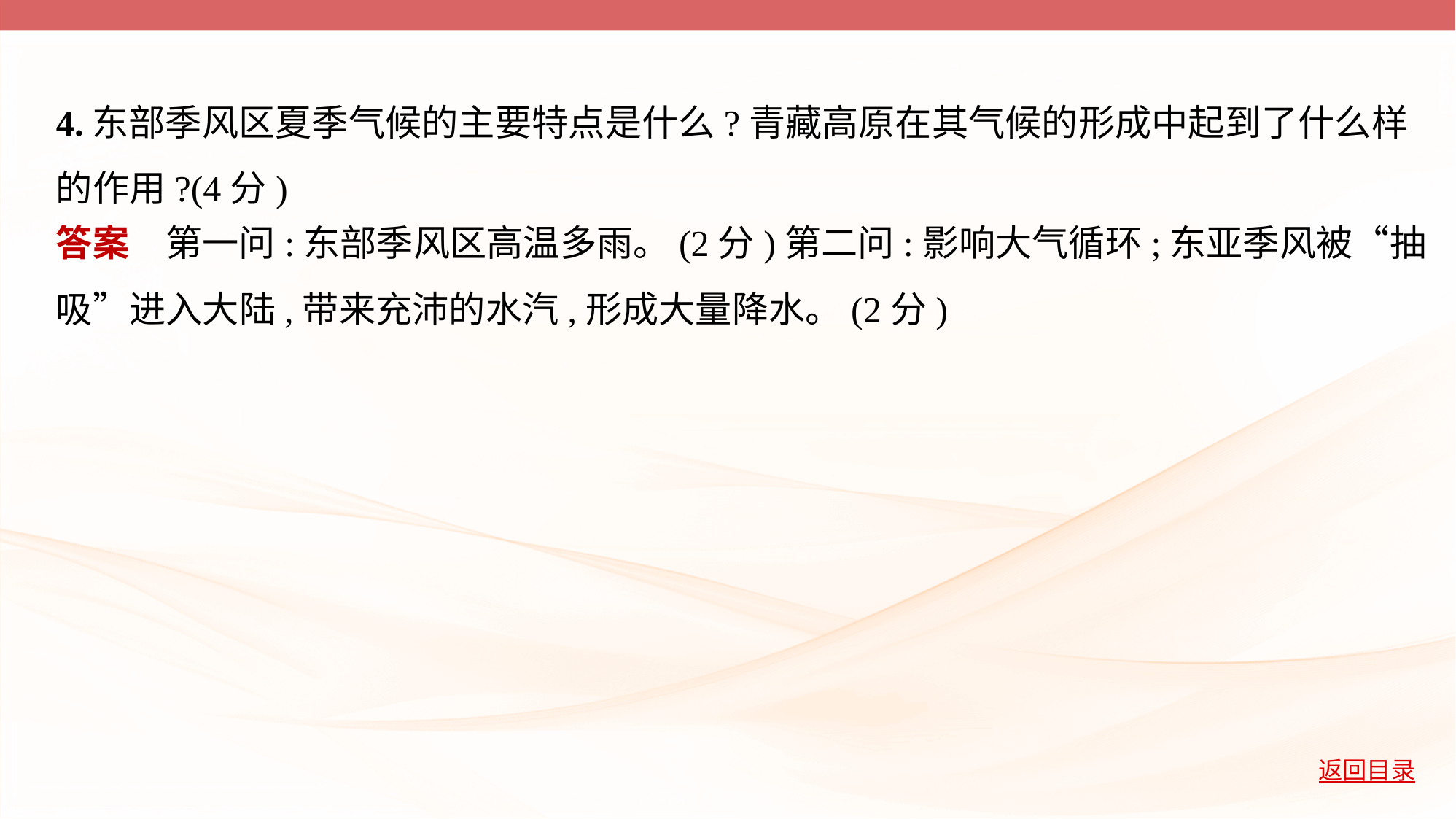

4.东部季风区夏季气候的主要特点是什么?青藏高原在其气候的形成中起到了什么样
的作用?(4分)

答案　第一问:东部季风区高温多雨。(2分)第二问:影响大气循环;东亚季风被“抽
吸”进入大陆,带来充沛的水汽,形成大量降水。(2分)